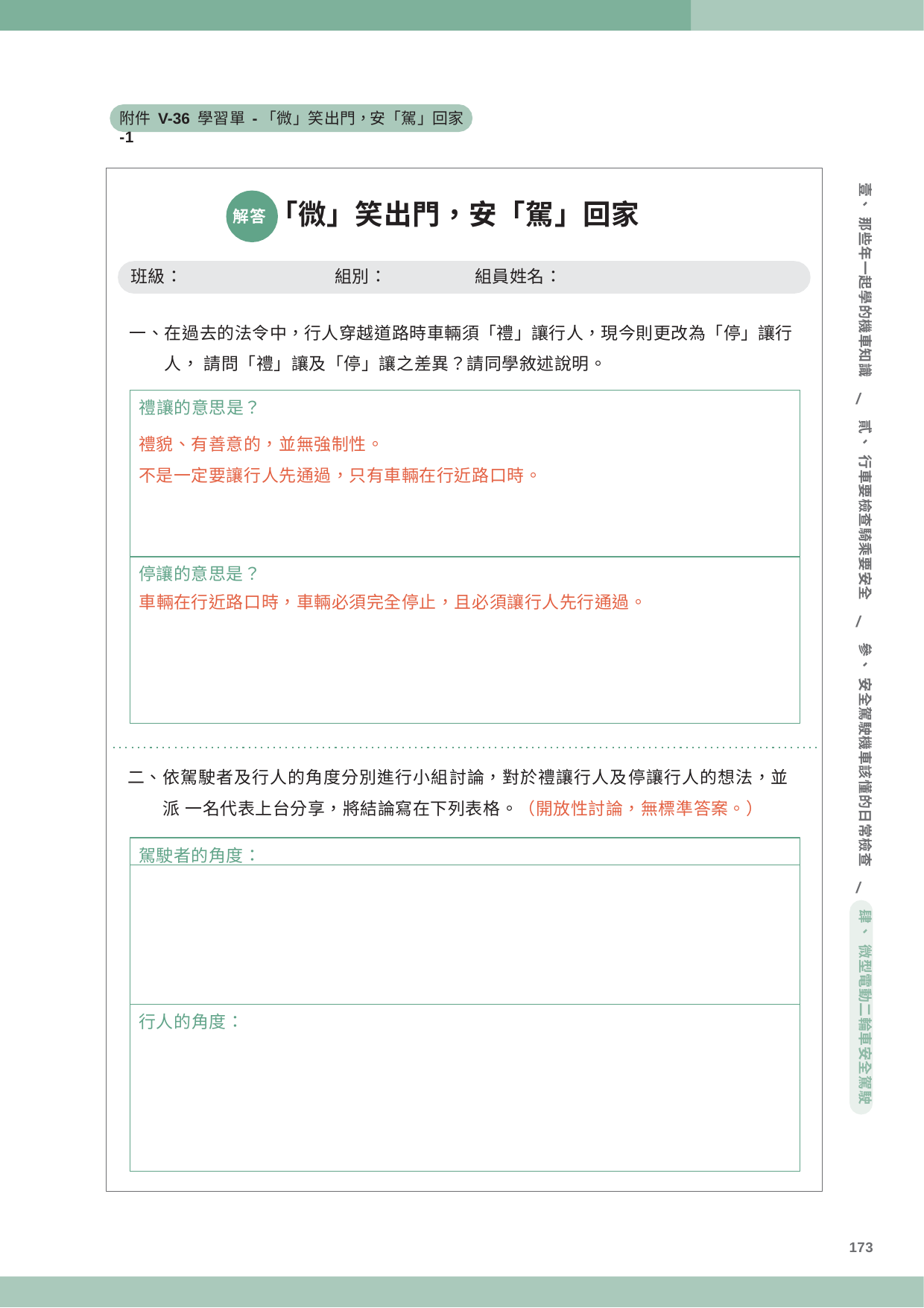

附件 V-36 學習單 -「微」笑出門，安「駕」回家 -1

壹、  那些年一起學的機車知識

解答 「微」笑出門，安「駕」回家

班級：
組別：
組員姓名：
一、在過去的法令中，行人穿越道路時車輛須「禮」讓行人，現今則更改為「停」讓行人， 請問「禮」讓及「停」讓之差異？請同學敘述說明。
/

禮讓的意思是？
貳、  行車要檢查騎乘要安全
禮貌、有善意的，並無強制性。
不是一定要讓行人先通過，只有車輛在行近路口時。
停讓的意思是？
車輛在行近路口時，車輛必須完全停止，且必須讓行人先行通過。

/
參、  安全駕駛機車該懂的日常檢查

二、依駕駛者及行人的角度分別進行小組討論，對於禮讓行人及停讓行人的想法，並派 一名代表上台分享，將結論寫在下列表格。（開放性討論，無標準答案。）
駕駛者的角度：

/

肆、  微型電動二輪車安全駕駛

行人的角度：

173